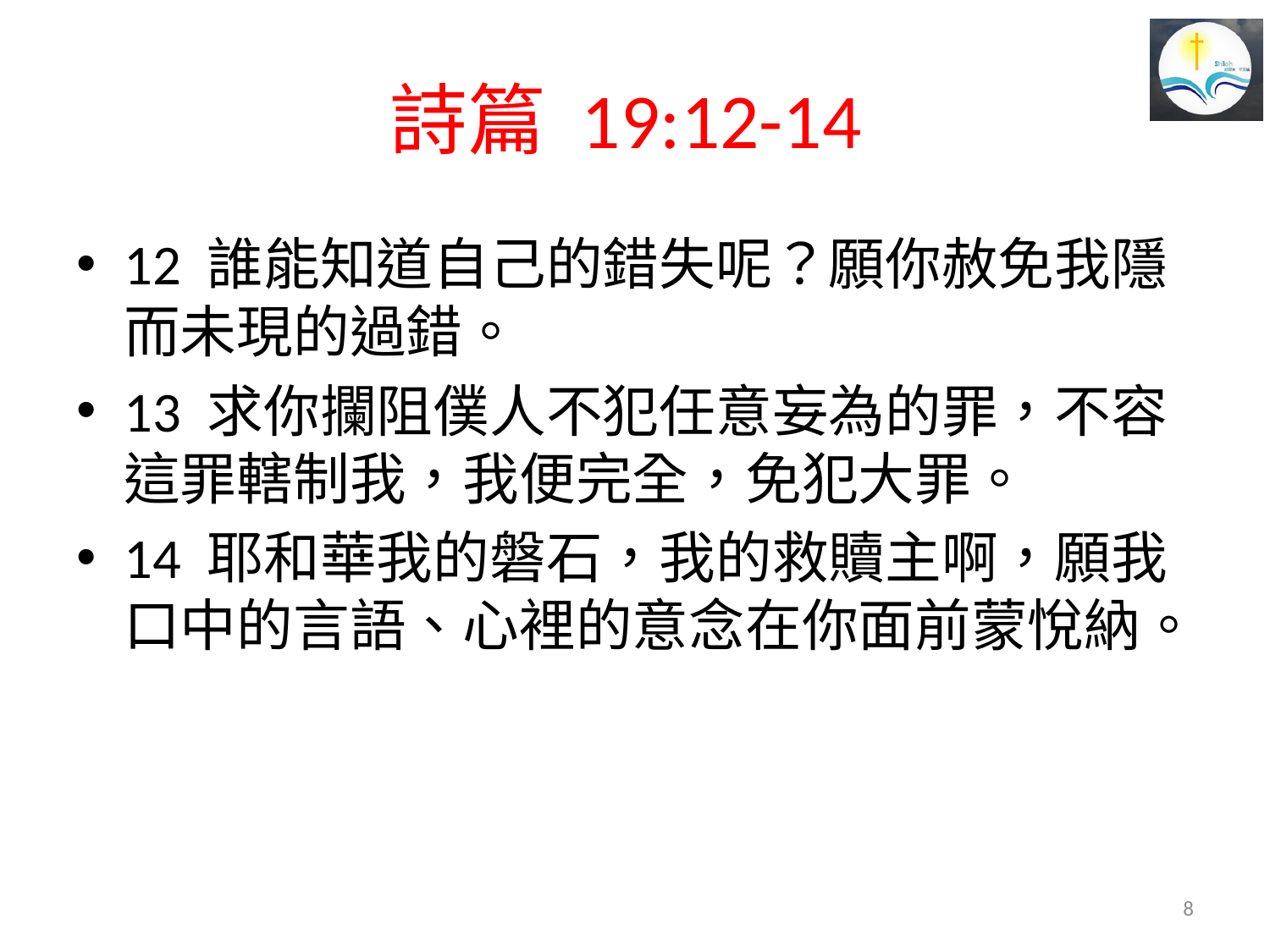

# 詩篇 19:12-14
12 誰能知道自己的錯失呢？願你赦免我隱而未現的過錯。
13 求你攔阻僕人不犯任意妄為的罪，不容這罪轄制我，我便完全，免犯大罪。
14 耶和華我的磐石，我的救贖主啊，願我口中的言語、心裡的意念在你面前蒙悅納。
8